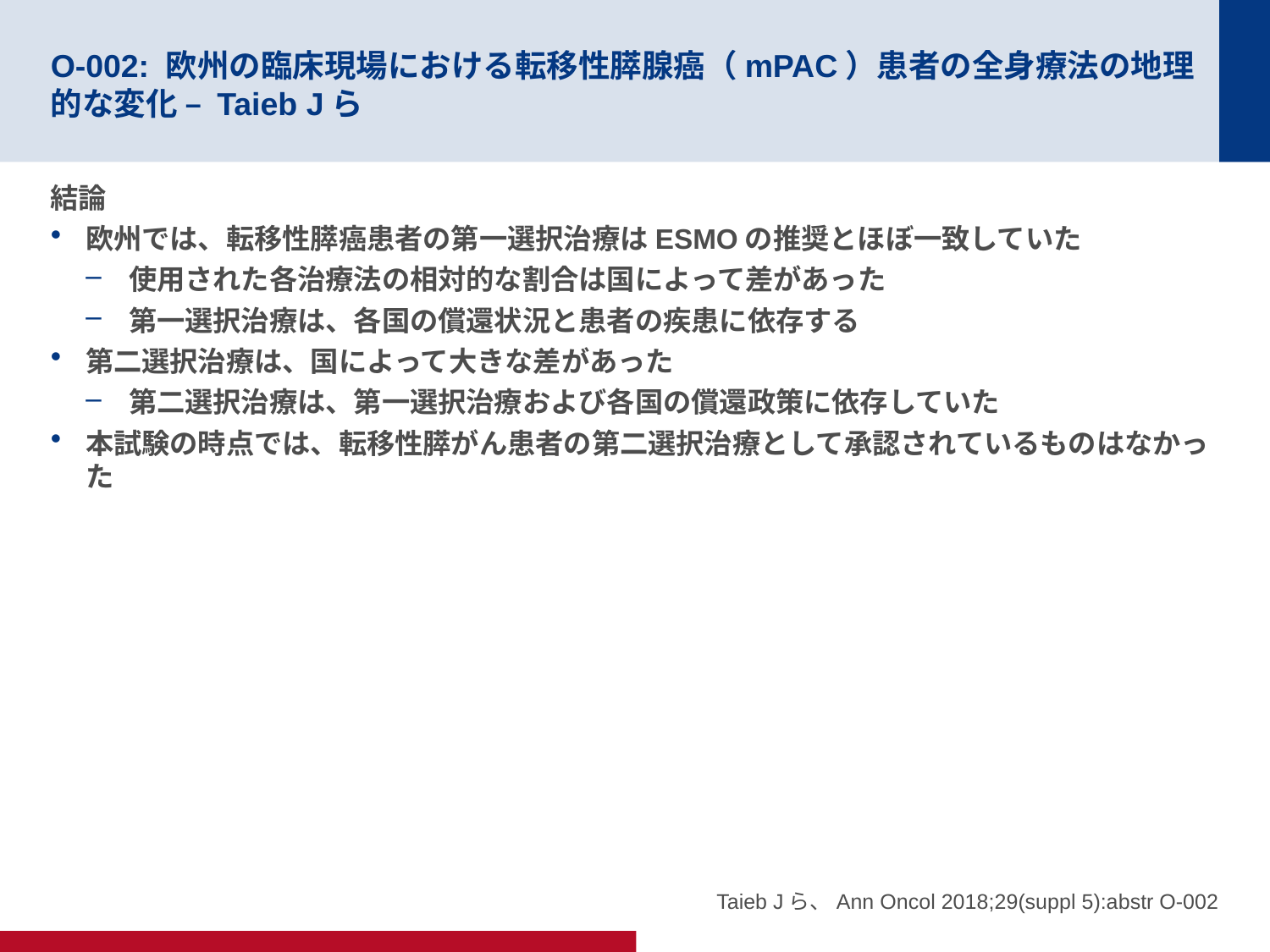

# O-002: 欧州の臨床現場における転移性膵腺癌（mPAC）患者の全身療法の地理的な変化 – Taieb Jら
結論
欧州では、転移性膵癌患者の第一選択治療はESMOの推奨とほぼ一致していた
使用された各治療法の相対的な割合は国によって差があった
第一選択治療は、各国の償還状況と患者の疾患に依存する
第二選択治療は、国によって大きな差があった
第二選択治療は、第一選択治療および各国の償還政策に依存していた
本試験の時点では、転移性膵がん患者の第二選択治療として承認されているものはなかった
Taieb Jら、Ann Oncol 2018;29(suppl 5):abstr O-002